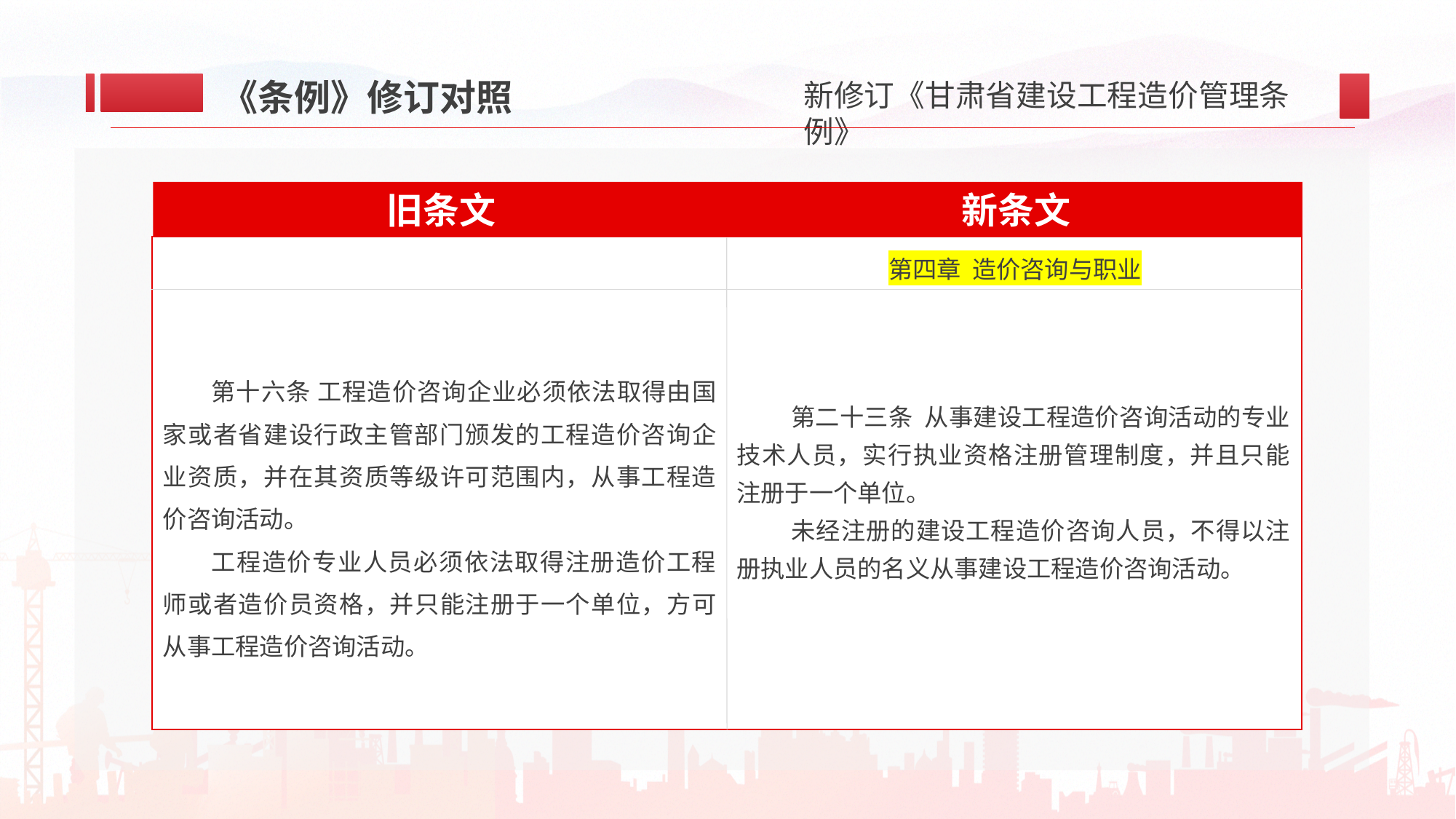

《条例》修订对照
新条文
旧条文

第二十三条  从事建设工程造价咨询活动的专业技术人员，实行执业资格注册管理制度，并且只能注册于一个单位。
未经注册的建设工程造价咨询人员，不得以注册执业人员的名义从事建设工程造价咨询活动。
第四章  造价咨询与职业
第十六条 工程造价咨询企业必须依法取得由国家或者省建设行政主管部门颁发的工程造价咨询企业资质，并在其资质等级许可范围内，从事工程造价咨询活动。
工程造价专业人员必须依法取得注册造价工程师或者造价员资格，并只能注册于一个单位，方可从事工程造价咨询活动。